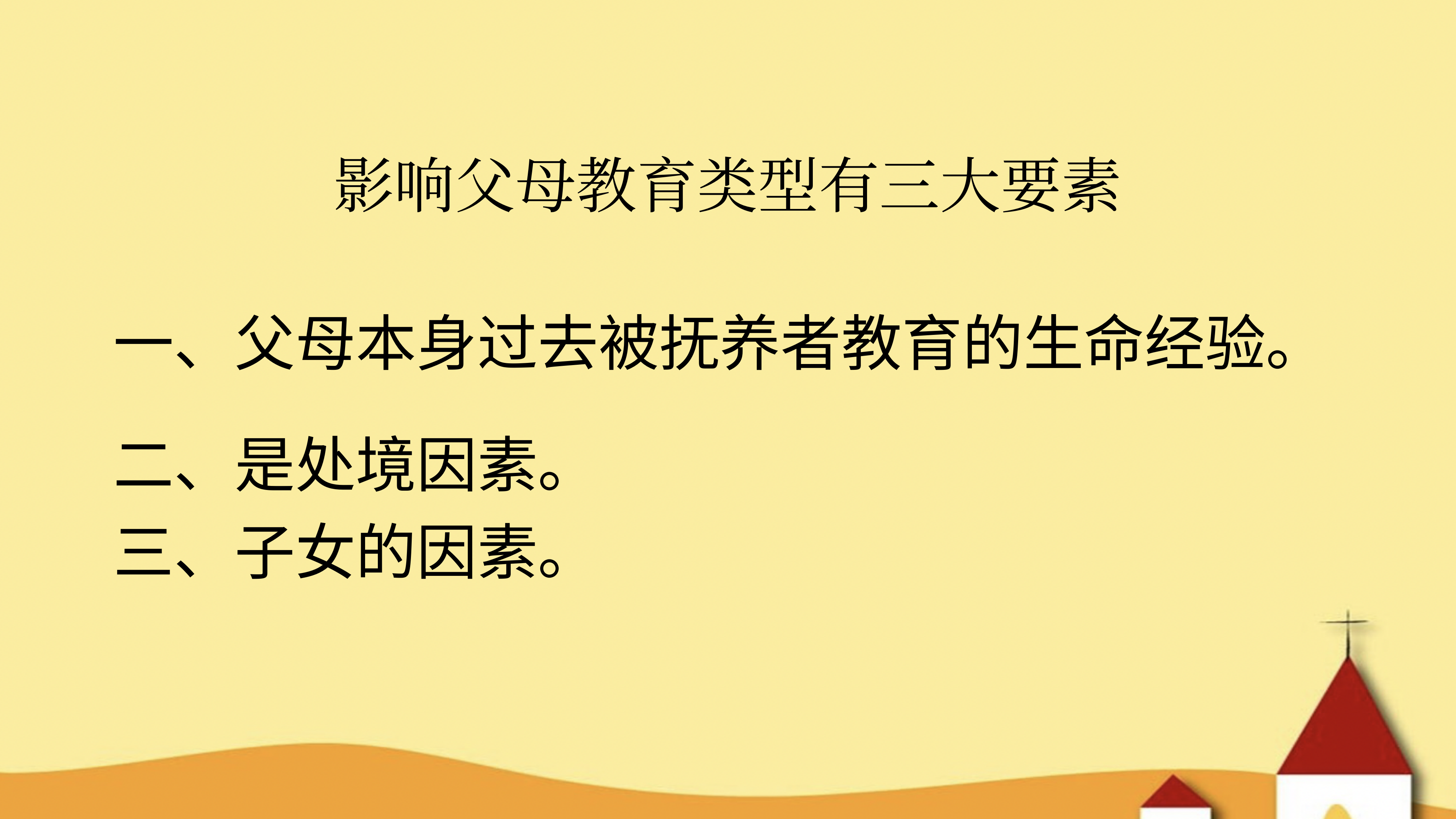

# 影响父母教育类型有三大要素
一、父母本身过去被抚养者教育的生命经验。
二、是处境因素。
三、子女的因素。